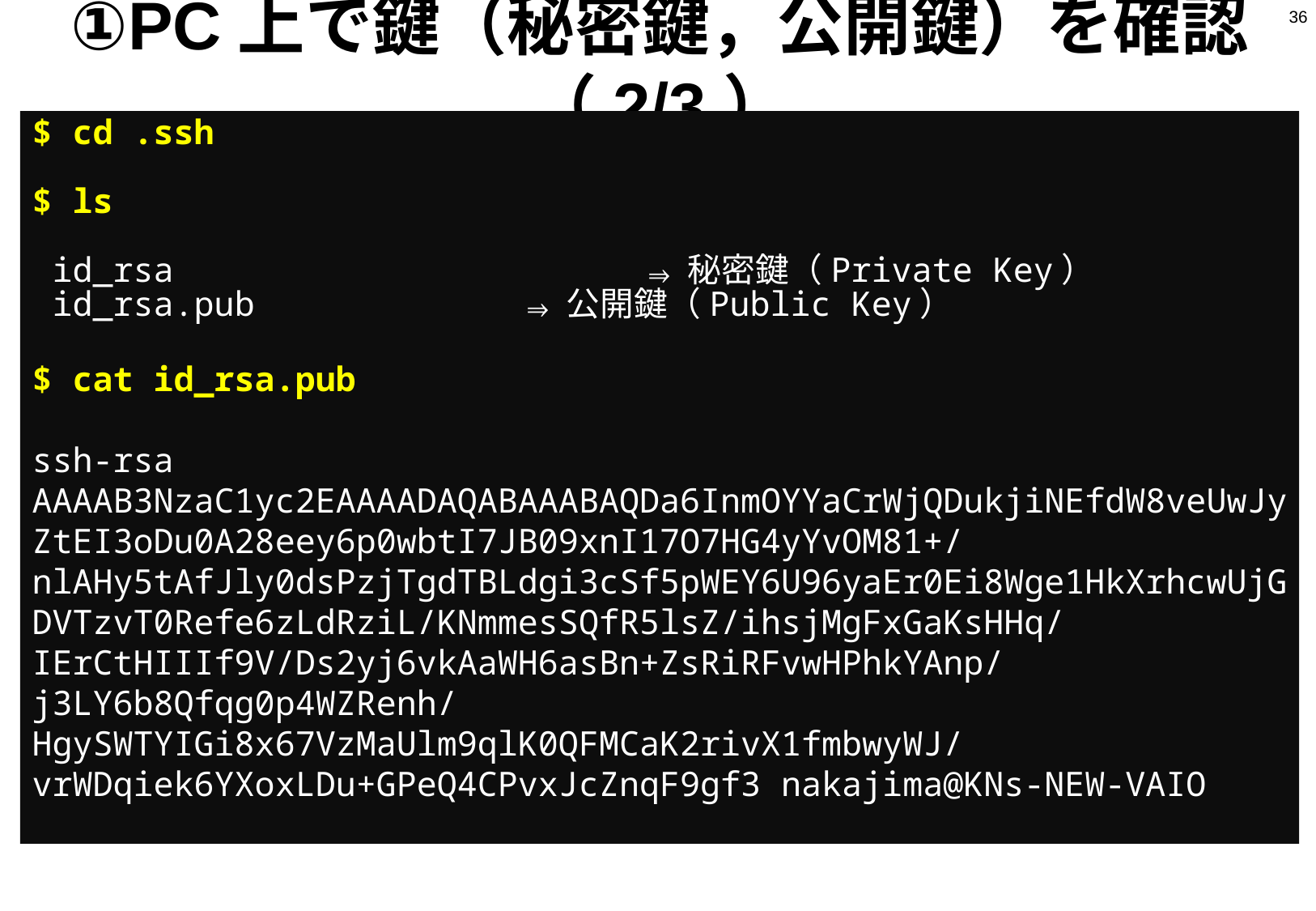

36
# ①PC上で鍵（秘密鍵，公開鍵）を確認（2/3）
$ cd .ssh

$ ls

 id_rsa				⇒秘密鍵（Private Key）
 id_rsa.pub			⇒公開鍵（Public Key）

$ cat id_rsa.pub

ssh-rsa AAAAB3NzaC1yc2EAAAADAQABAAABAQDa6InmOYYaCrWjQDukjiNEfdW8veUwJyZtEI3oDu0A28eey6p0wbtI7JB09xnI17O7HG4yYvOM81+/nlAHy5tAfJly0dsPzjTgdTBLdgi3cSf5pWEY6U96yaEr0Ei8Wge1HkXrhcwUjGDVTzvT0Refe6zLdRziL/KNmmesSQfR5lsZ/ihsjMgFxGaKsHHq/IErCtHIIIf9V/Ds2yj6vkAaWH6asBn+ZsRiRFvwHPhkYAnp/j3LY6b8Qfqg0p4WZRenh/HgySWTYIGi8x67VzMaUlm9qlK0QFMCaK2rivX1fmbwyWJ/vrWDqiek6YXoxLDu+GPeQ4CPvxJcZnqF9gf3 nakajima@KNs-NEW-VAIO